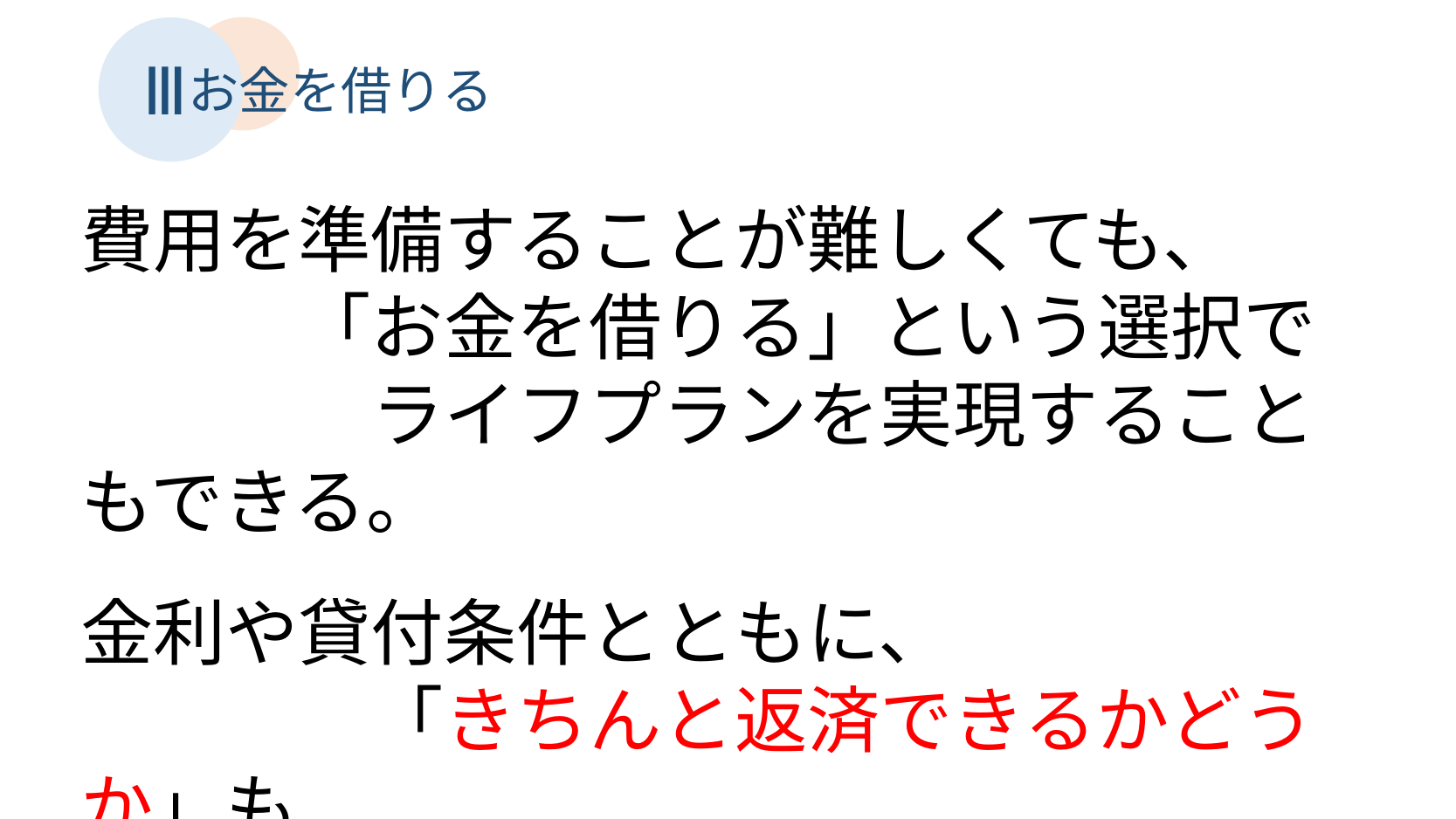

Ⅲ
お金を借りる
費用を準備することが難しくても、
　　　「お金を借りる」という選択で
　　　　ライフプランを実現することもできる。

金利や貸付条件とともに、
　　　　「きちんと返済できるかどうか」も
　　　　　　　　　　　　　　よく確認しましょう。